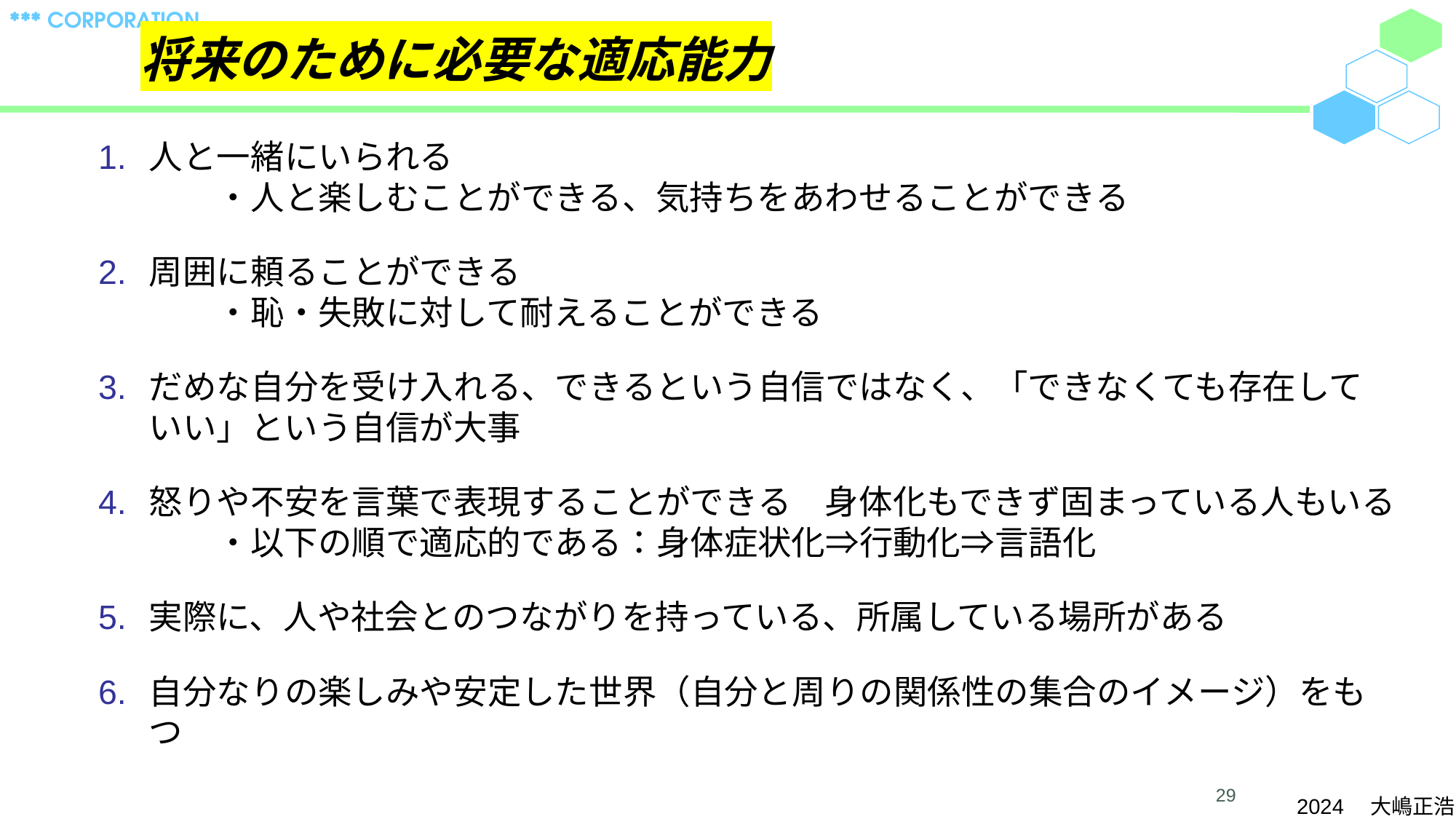

将来のために必要な適応能力
人と一緒にいられる
　　・人と楽しむことができる、気持ちをあわせることができる
周囲に頼ることができる
　　・恥・失敗に対して耐えることができる
だめな自分を受け入れる、できるという自信ではなく、「できなくても存在していい」という自信が大事
怒りや不安を言葉で表現することができる　身体化もできず固まっている人もいる
　　・以下の順で適応的である：身体症状化⇒行動化⇒言語化
実際に、人や社会とのつながりを持っている、所属している場所がある
自分なりの楽しみや安定した世界（自分と周りの関係性の集合のイメージ）をもつ
29
2024　大嶋正浩